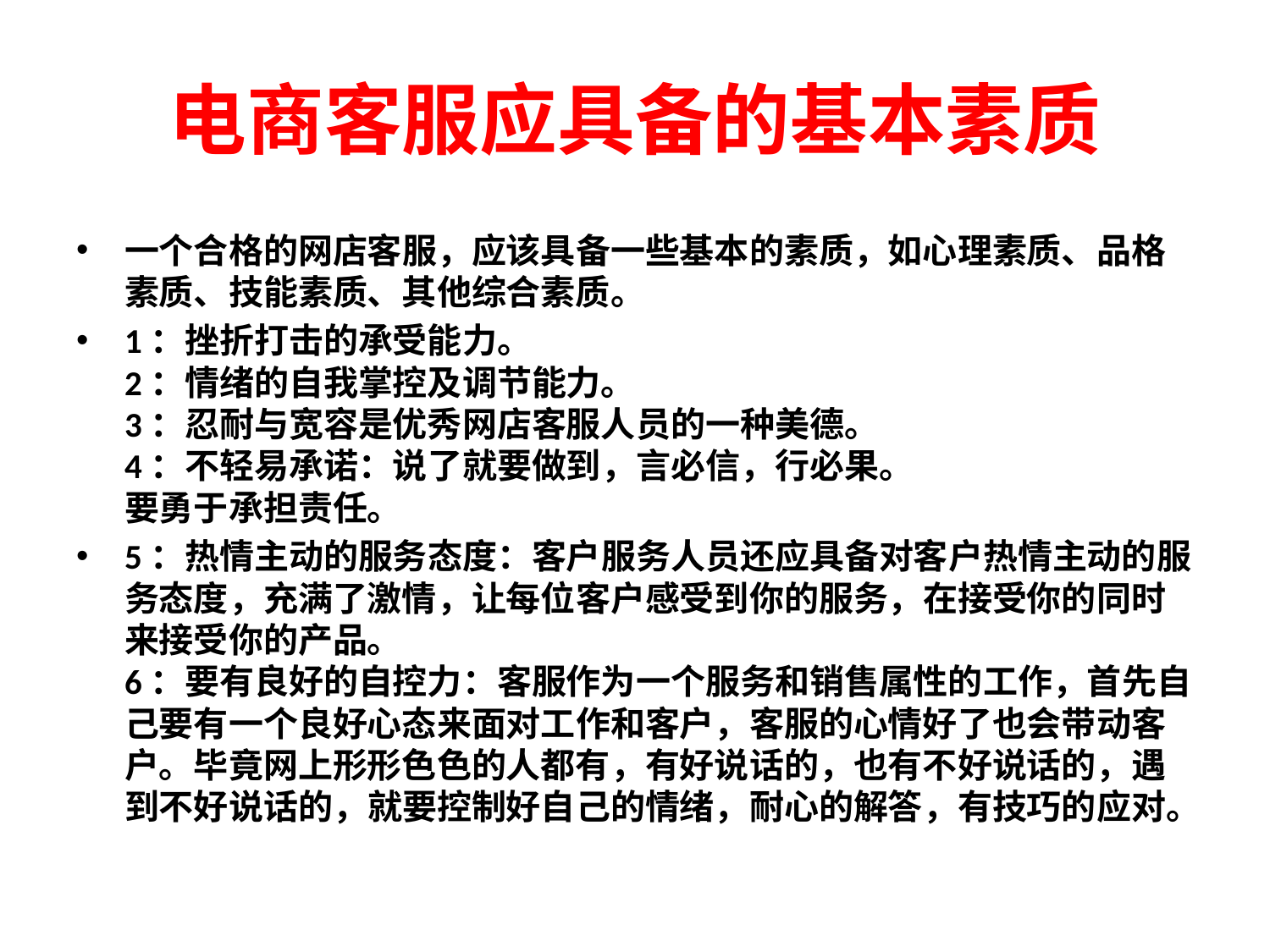

# 电商客服应具备的基本素质
一个合格的网店客服，应该具备一些基本的素质，如心理素质、品格素质、技能素质、其他综合素质。
1：挫折打击的承受能力。
2：情绪的自我掌控及调节能力。
3：忍耐与宽容是优秀网店客服人员的一种美德。
4：不轻易承诺：说了就要做到，言必信，行必果。
要勇于承担责任。
5：热情主动的服务态度：客户服务人员还应具备对客户热情主动的服务态度，充满了激情，让每位客户感受到你的服务，在接受你的同时来接受你的产品。
6：要有良好的自控力：客服作为一个服务和销售属性的工作，首先自己要有一个良好心态来面对工作和客户，客服的心情好了也会带动客户。毕竟网上形形色色的人都有，有好说话的，也有不好说话的，遇到不好说话的，就要控制好自己的情绪，耐心的解答，有技巧的应对。